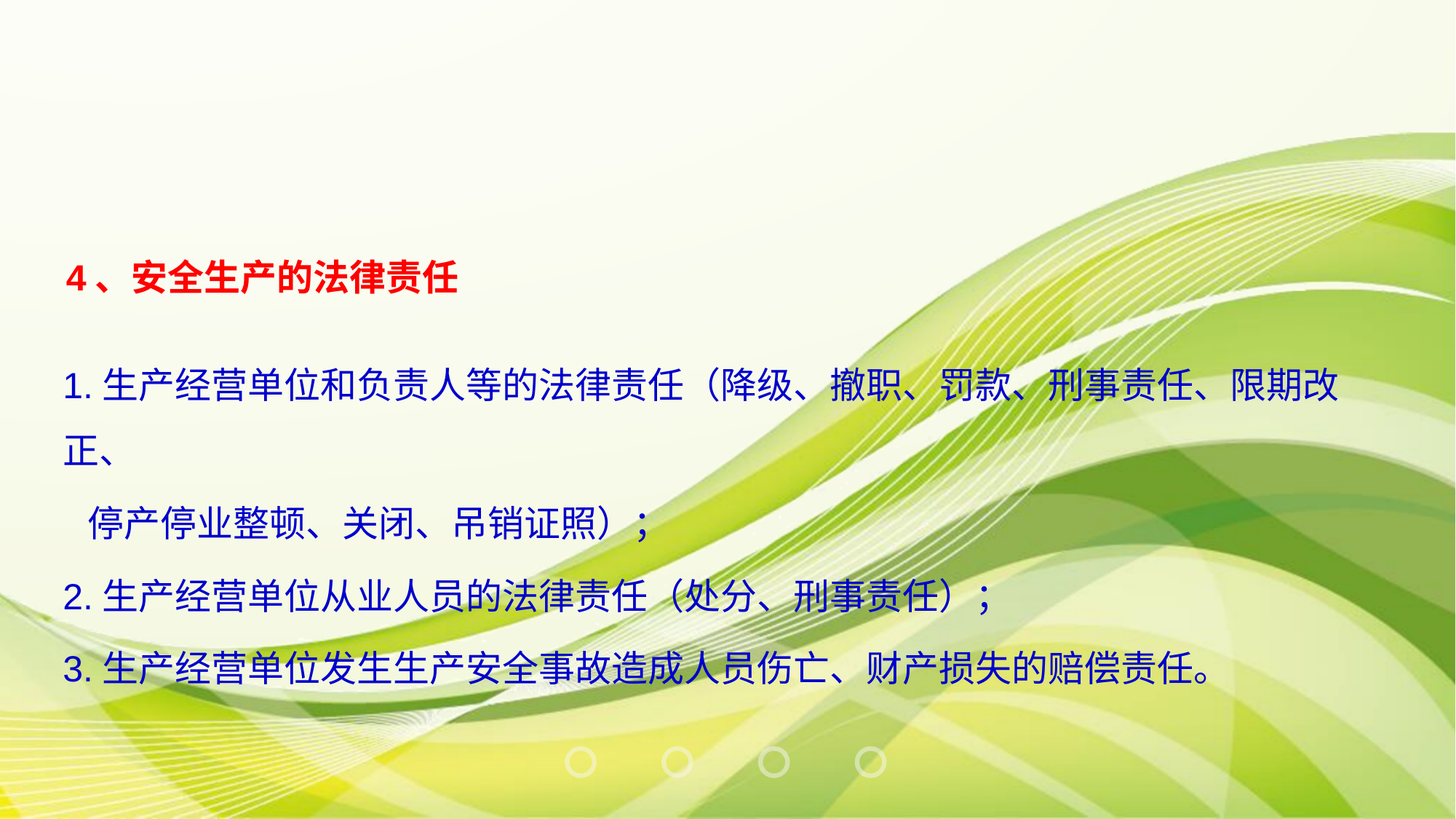

4、安全生产的法律责任
1.生产经营单位和负责人等的法律责任（降级、撤职、罚款、刑事责任、限期改正、
  停产停业整顿、关闭、吊销证照）；
2.生产经营单位从业人员的法律责任（处分、刑事责任）；
3.生产经营单位发生生产安全事故造成人员伤亡、财产损失的赔偿责任。